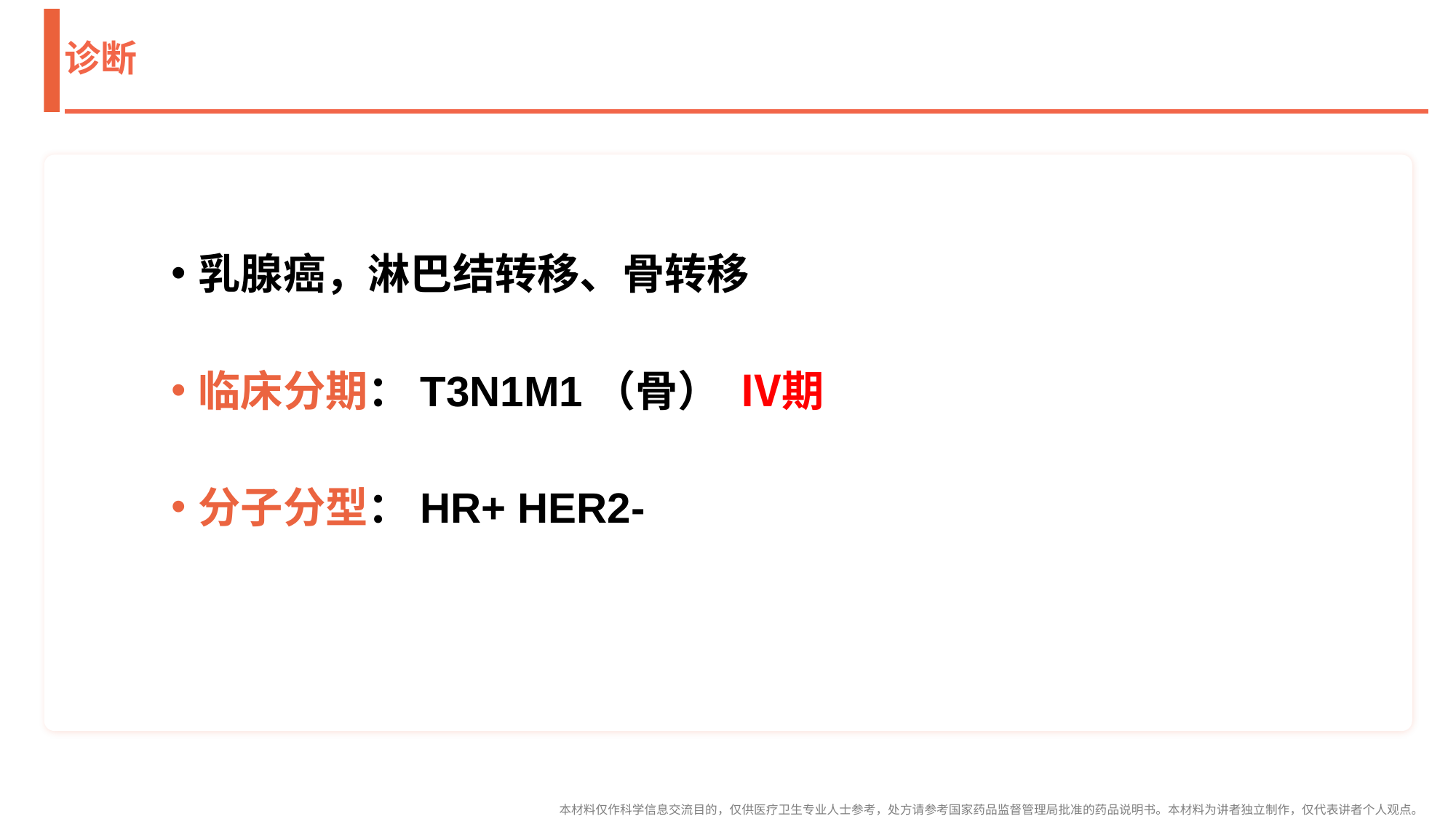

# 诊断

乳腺癌，淋巴结转移、骨转移
临床分期：T3N1M1（骨）  Ⅳ期
分子分型：HR+ HER2-